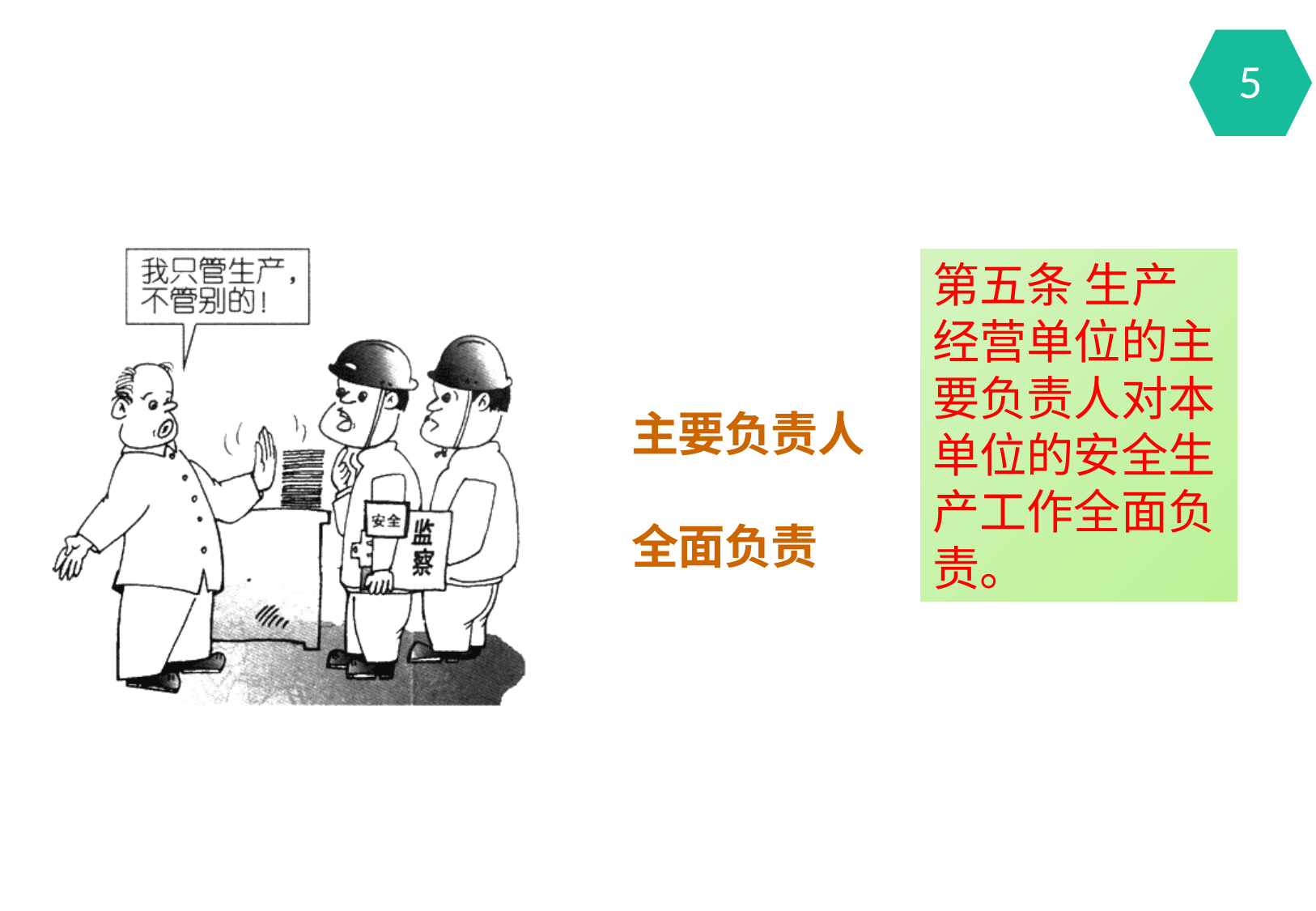

5

第五条 生产经营单位的主要负责人对本单位的安全生产工作全面负责。
主要负责人

全面负责